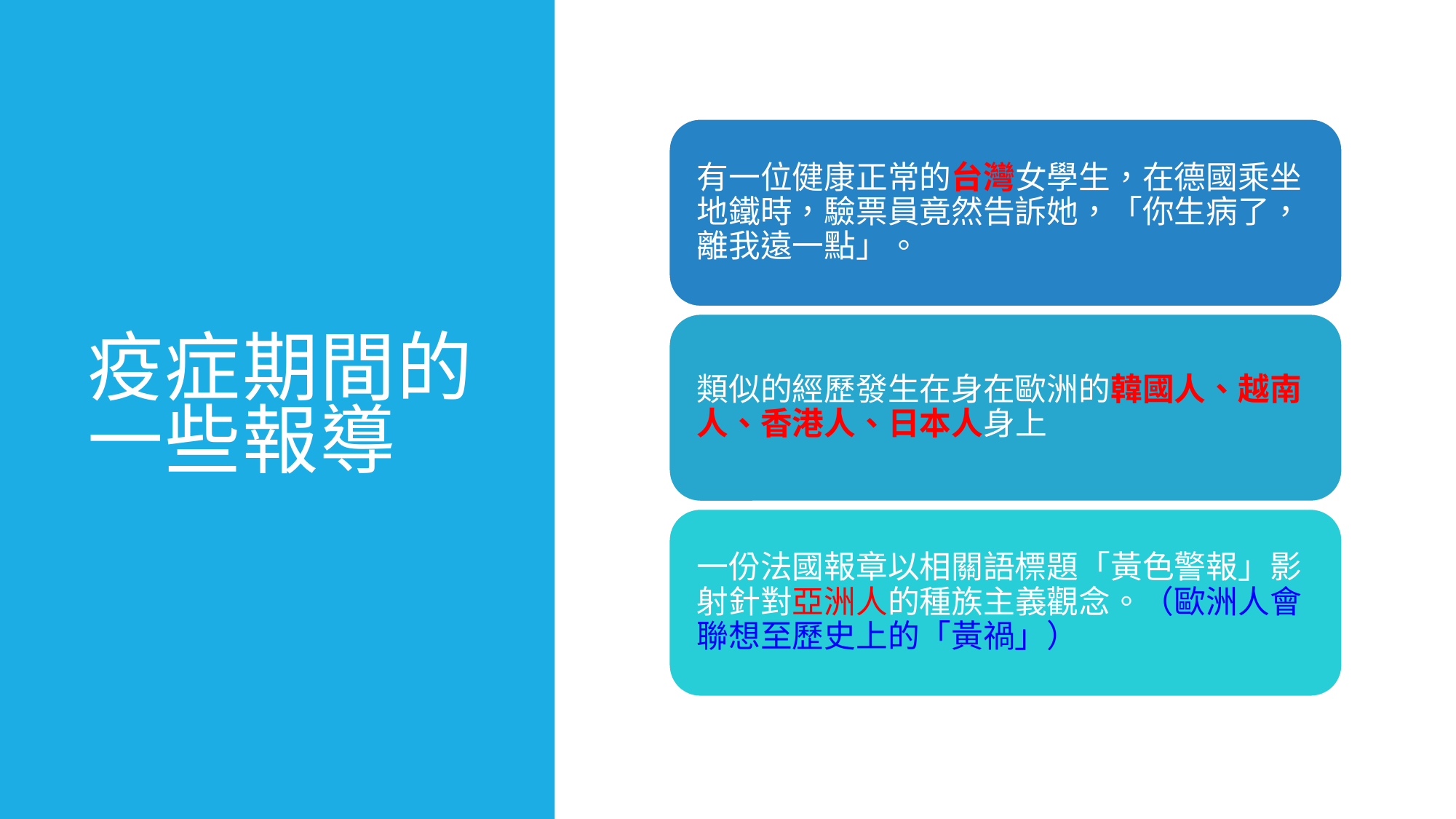

# 疫症期間的一些報導
有一位健康正常的台灣女學生，在德國乘坐地鐵時，驗票員竟然告訴她，「你生病了，離我遠一點」。
類似的經歷發生在身在歐洲的韓國人、越南人、香港人、日本人身上
一份法國報章以相關語標題「黃色警報」影射針對亞洲人的種族主義觀念。（歐洲人會聯想至歷史上的「黃禍」）